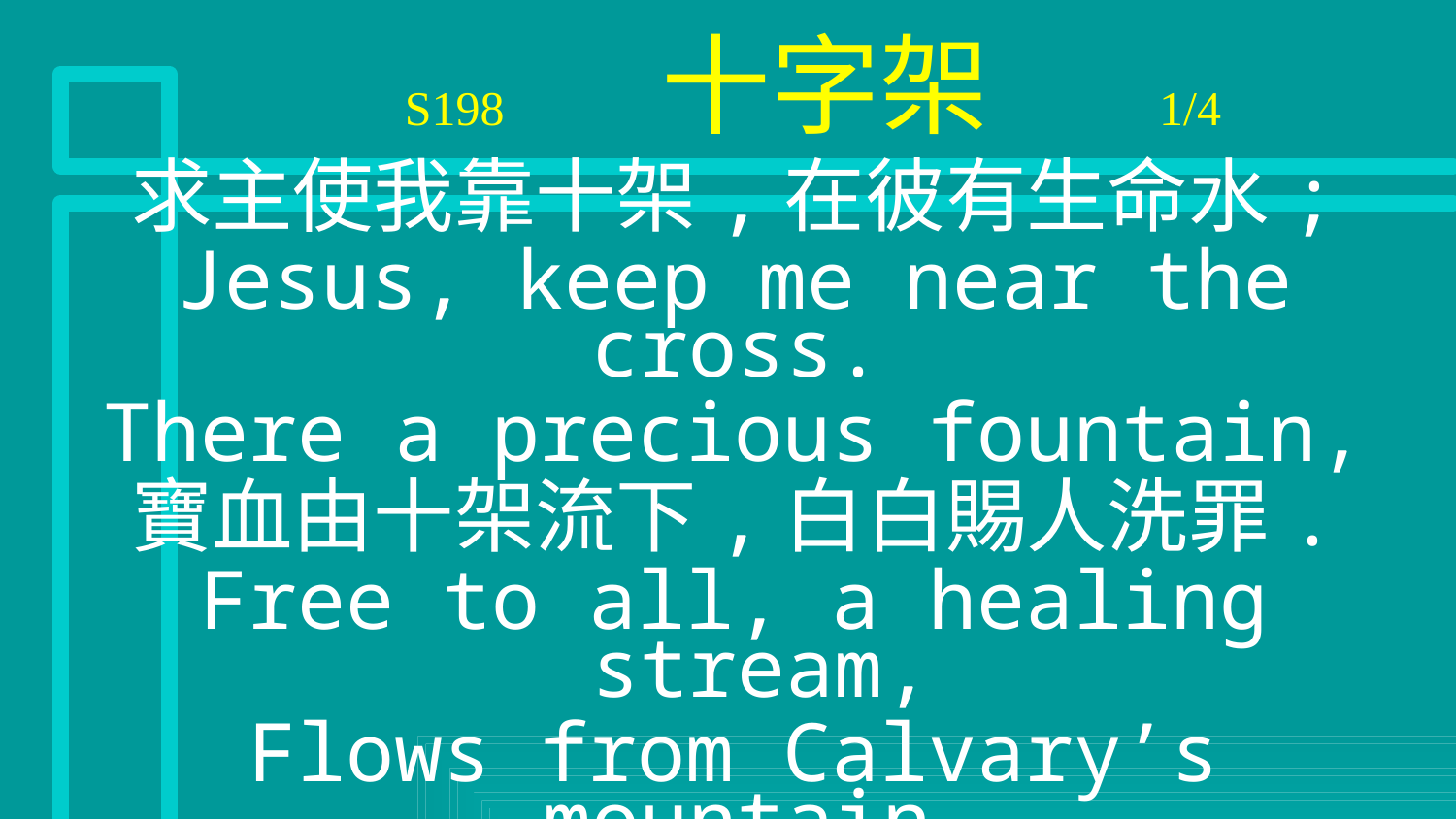

# S198            十字架       1/4
求主使我靠十架,在彼有生命水;
Jesus, keep me near the cross.
There a precious fountain,
寶血由十架流下,白白賜人洗罪.
Free to all, a healing stream,
Flows from Calvary’s mountain.